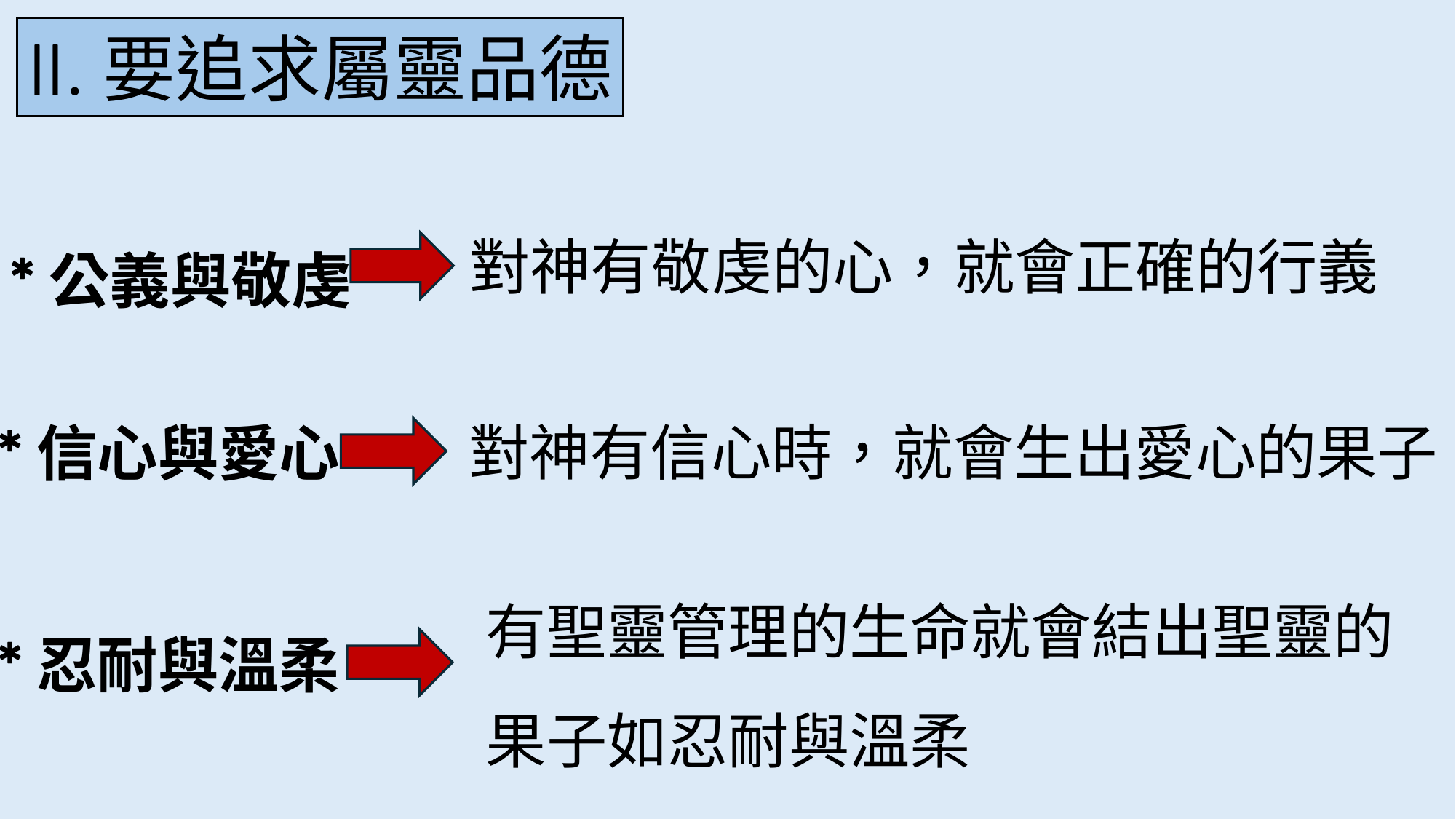

II.要追求屬靈品德
*公義與敬虔
對神有敬虔的心，就會正確的行義

對神有信心時，就會生出愛心的果子
*信心與愛心

有聖靈管理的生命就會結出聖靈的果子如忍耐與溫柔
*忍耐與溫柔